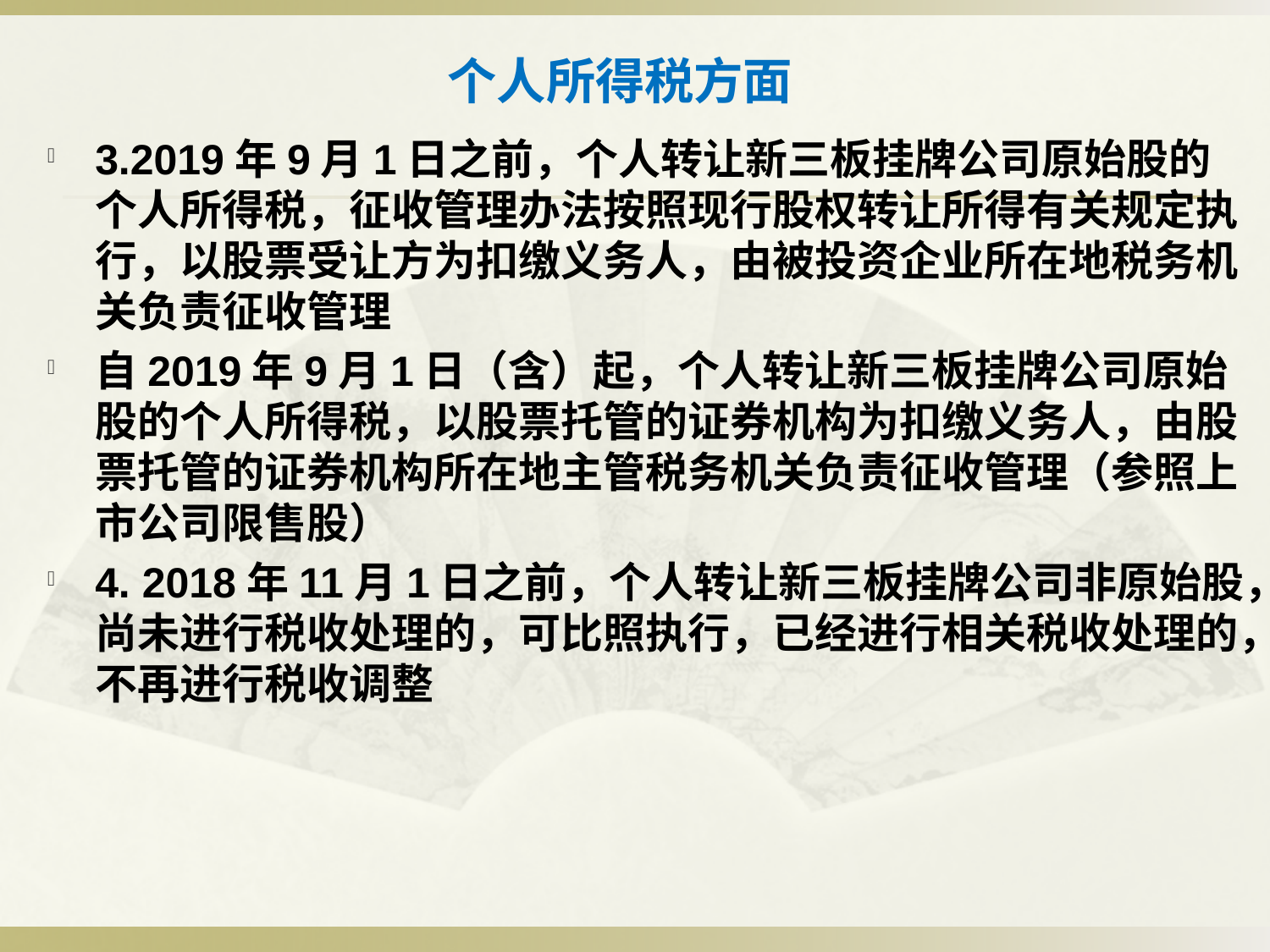

# 个人所得税方面
3.2019年9月1日之前，个人转让新三板挂牌公司原始股的个人所得税，征收管理办法按照现行股权转让所得有关规定执行，以股票受让方为扣缴义务人，由被投资企业所在地税务机关负责征收管理
自2019年9月1日（含）起，个人转让新三板挂牌公司原始股的个人所得税，以股票托管的证券机构为扣缴义务人，由股票托管的证券机构所在地主管税务机关负责征收管理（参照上市公司限售股）
4. 2018年11月1日之前，个人转让新三板挂牌公司非原始股，尚未进行税收处理的，可比照执行，已经进行相关税收处理的，不再进行税收调整